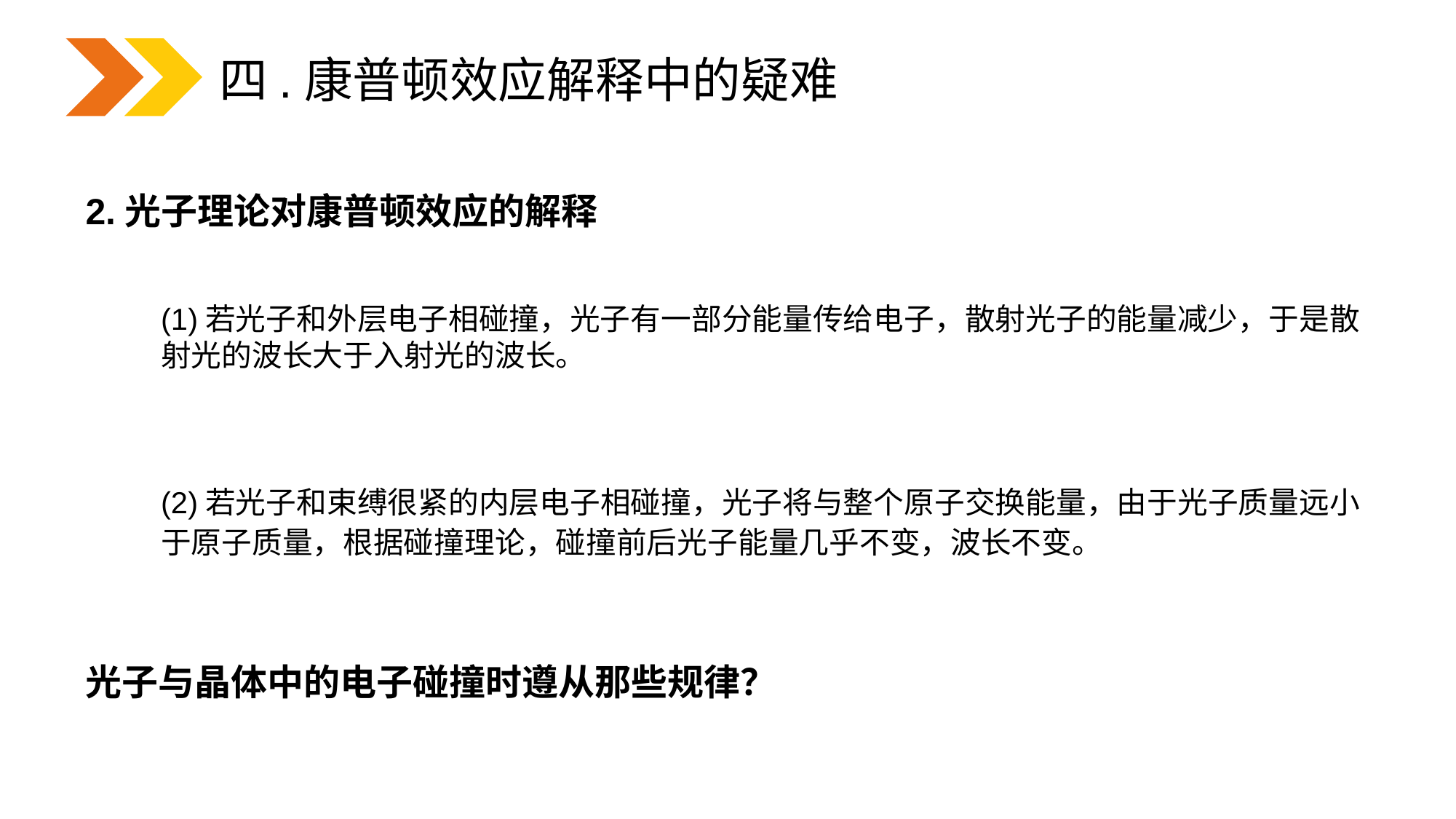

四.康普顿效应解释中的疑难
2.光子理论对康普顿效应的解释
(1)若光子和外层电子相碰撞，光子有一部分能量传给电子，散射光子的能量减少，于是散射光的波长大于入射光的波长。
(2)若光子和束缚很紧的内层电子相碰撞，光子将与整个原子交换能量，由于光子质量远小于原子质量，根据碰撞理论，碰撞前后光子能量几乎不变，波长不变。
光子与晶体中的电子碰撞时遵从那些规律？